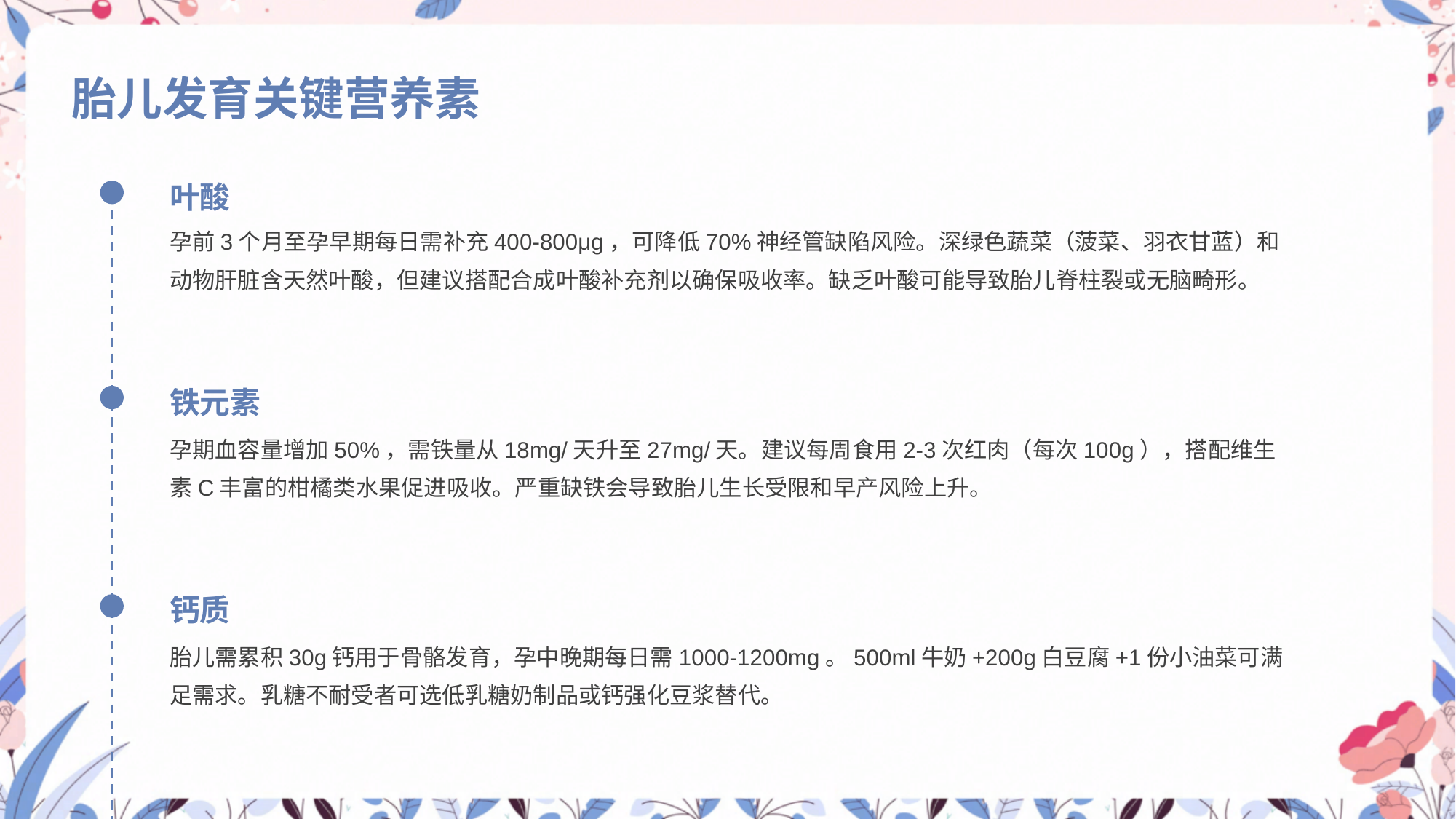

胎儿发育关键营养素
叶酸

孕前3个月至孕早期每日需补充400-800μg，可降低70%神经管缺陷风险。深绿色蔬菜（菠菜、羽衣甘蓝）和动物肝脏含天然叶酸，但建议搭配合成叶酸补充剂以确保吸收率。缺乏叶酸可能导致胎儿脊柱裂或无脑畸形。
铁元素
孕期血容量增加50%，需铁量从18mg/天升至27mg/天。建议每周食用2-3次红肉（每次100g），搭配维生素C丰富的柑橘类水果促进吸收。严重缺铁会导致胎儿生长受限和早产风险上升。
钙质
胎儿需累积30g钙用于骨骼发育，孕中晚期每日需1000-1200mg。500ml牛奶+200g白豆腐+1份小油菜可满足需求。乳糖不耐受者可选低乳糖奶制品或钙强化豆浆替代。